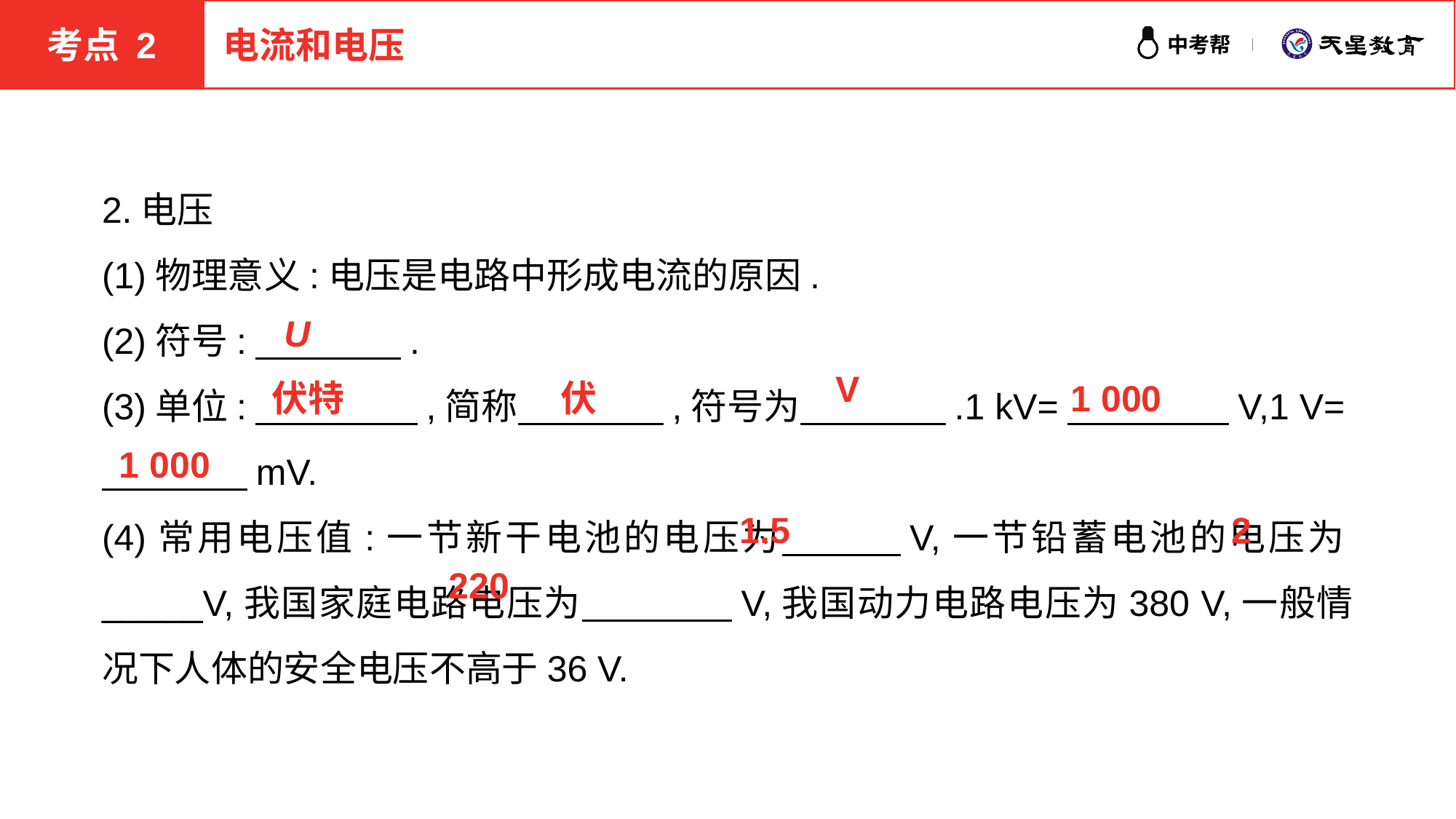

考点 2
电流和电压
2.电压
(1)物理意义:电压是电路中形成电流的原因.
(2)符号:　　　　.
(3)单位:　　　　  ,简称　　　　,符号为　　　　.1 kV=　  　　　V,1 V=
　　　　mV.
(4)常用电压值:一节新干电池的电压为　　　V,一节铅蓄电池的电压为_____V,我国家庭电路电压为　　　　V,我国动力电路电压为380 V,一般情况下人体的安全电压不高于36 V.
U
V
伏特
伏
1 000
1 000
1.5
2
220